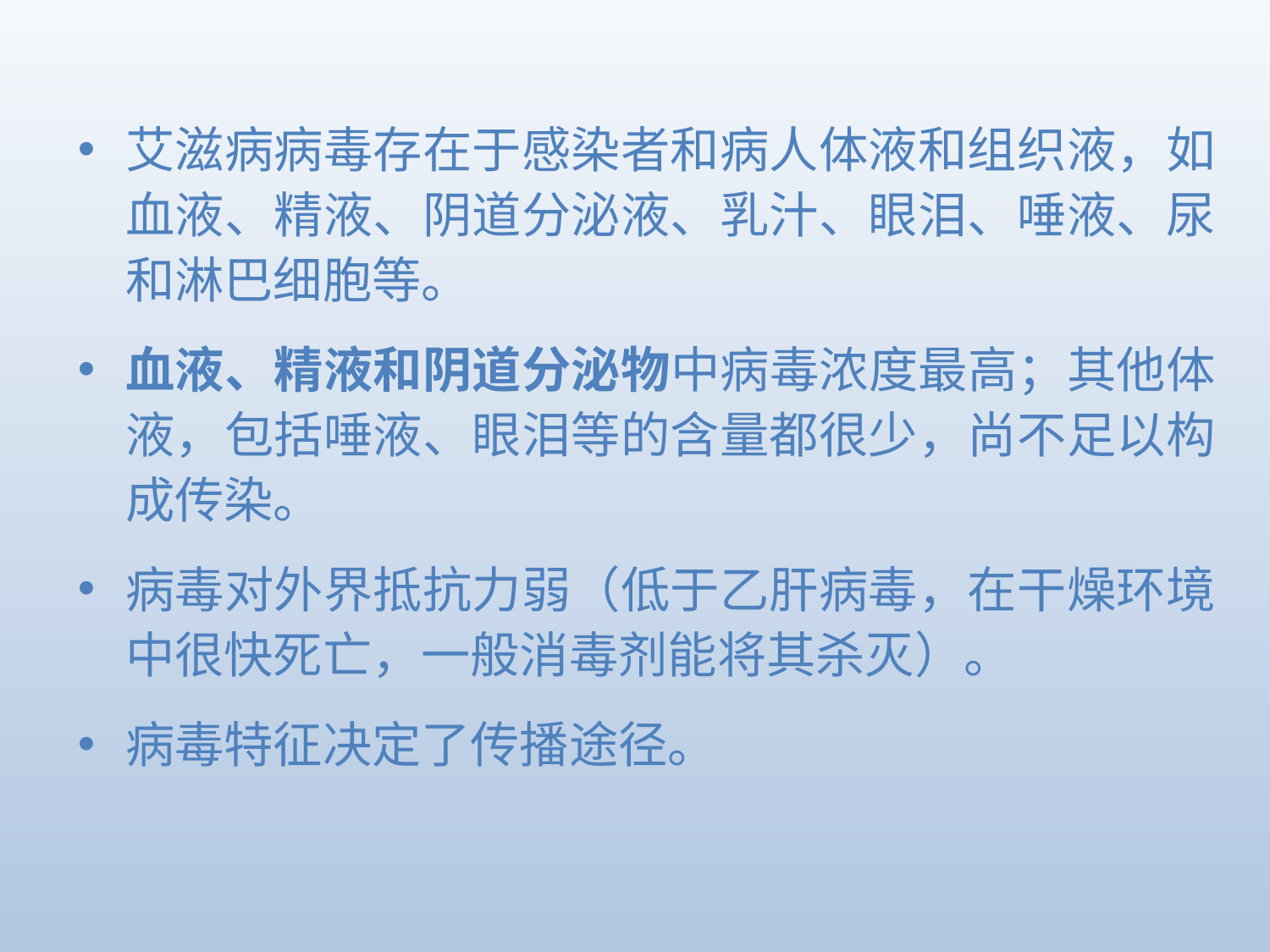

艾滋病病毒存在于感染者和病人体液和组织液，如血液、精液、阴道分泌液、乳汁、眼泪、唾液、尿和淋巴细胞等。
血液、精液和阴道分泌物中病毒浓度最高；其他体液，包括唾液、眼泪等的含量都很少，尚不足以构成传染。
病毒对外界抵抗力弱（低于乙肝病毒，在干燥环境中很快死亡，一般消毒剂能将其杀灭）。
病毒特征决定了传播途径。